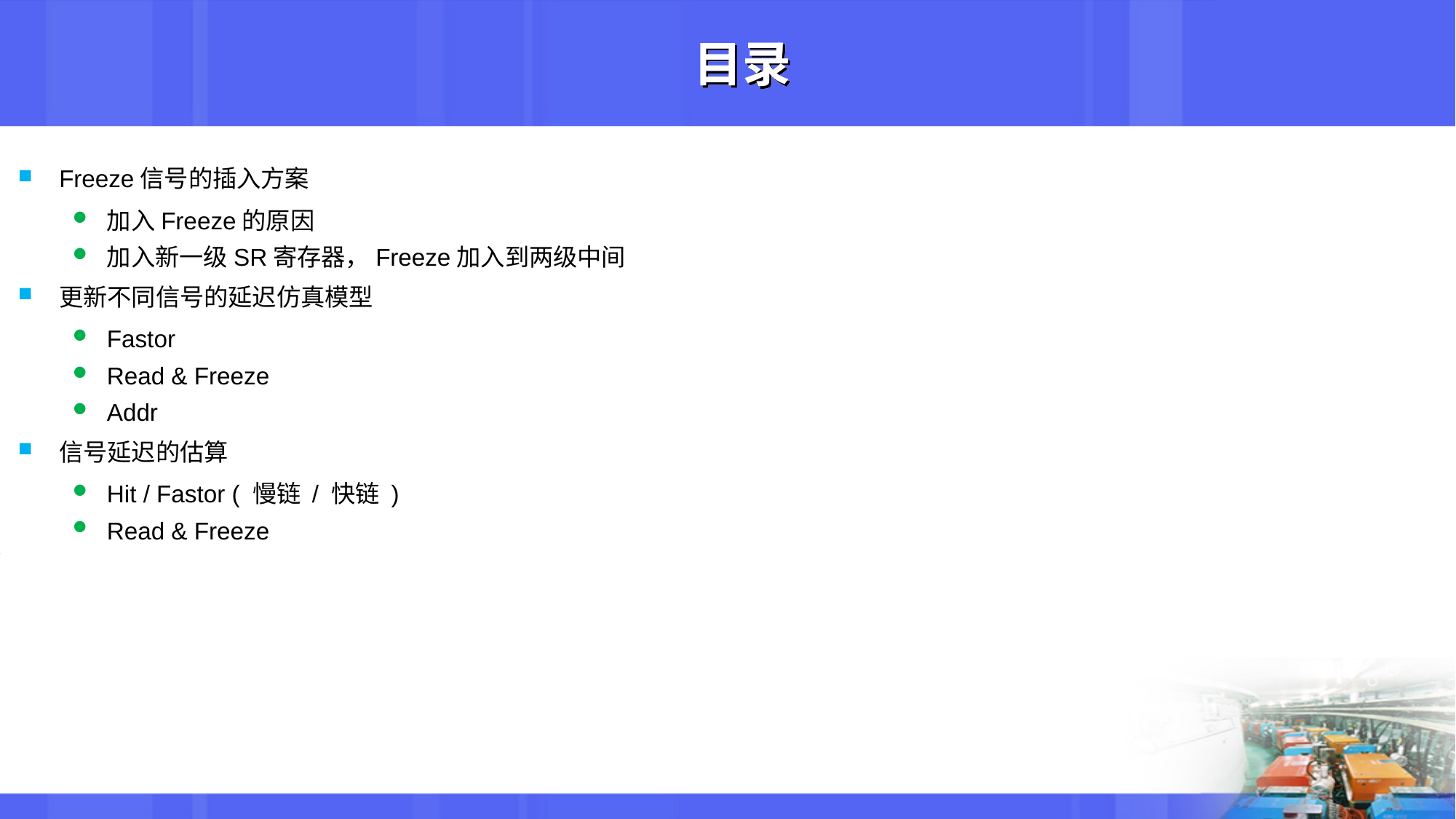

# 目录

Freeze信号的插入方案
加入Freeze的原因
加入新一级SR寄存器，Freeze加入到两级中间
更新不同信号的延迟仿真模型
Fastor
Read & Freeze
Addr
信号延迟的估算
Hit / Fastor ( 慢链 / 快链 )
Read & Freeze